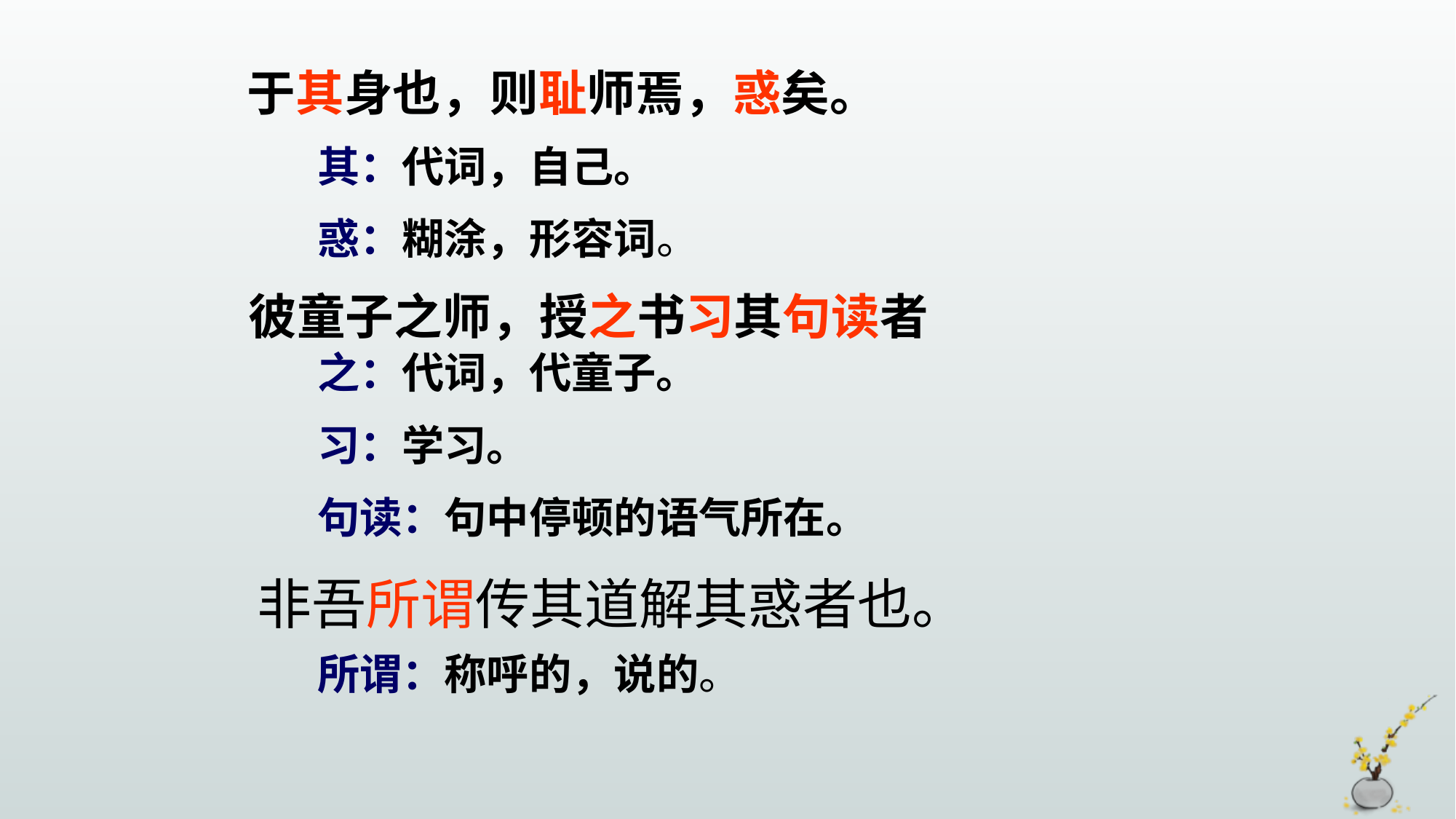

于其身也，则耻师焉，惑矣。
其：代词，自己。
惑：糊涂，形容词。
彼童子之师，授之书习其句读者
之：代词，代童子。
习：学习。
句读：句中停顿的语气所在。
非吾所谓传其道解其惑者也。
所谓：称呼的，说的。